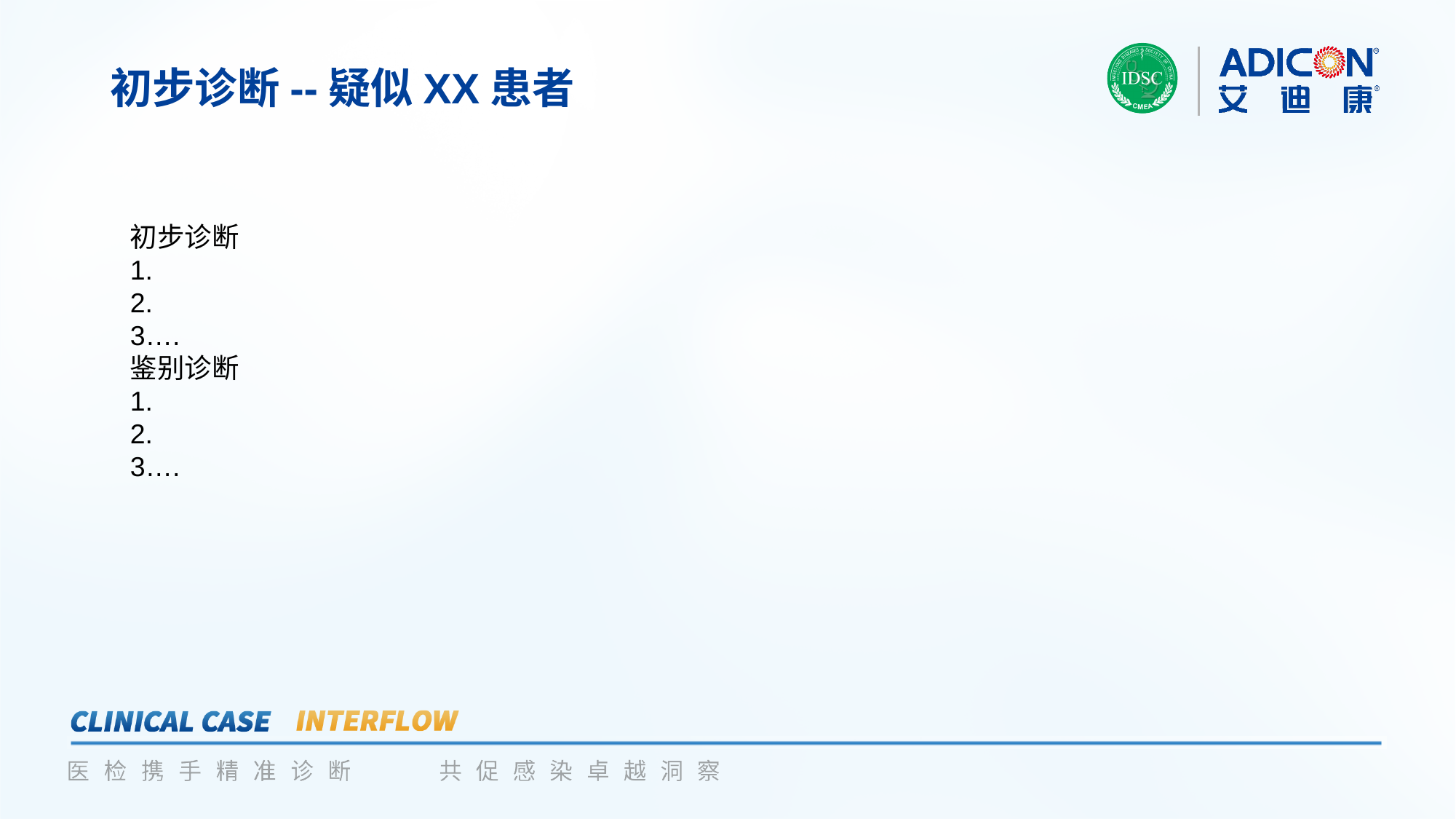

初步诊断--疑似XX患者
初步诊断
1.
2.
3….
鉴别诊断
1.
2.
3….